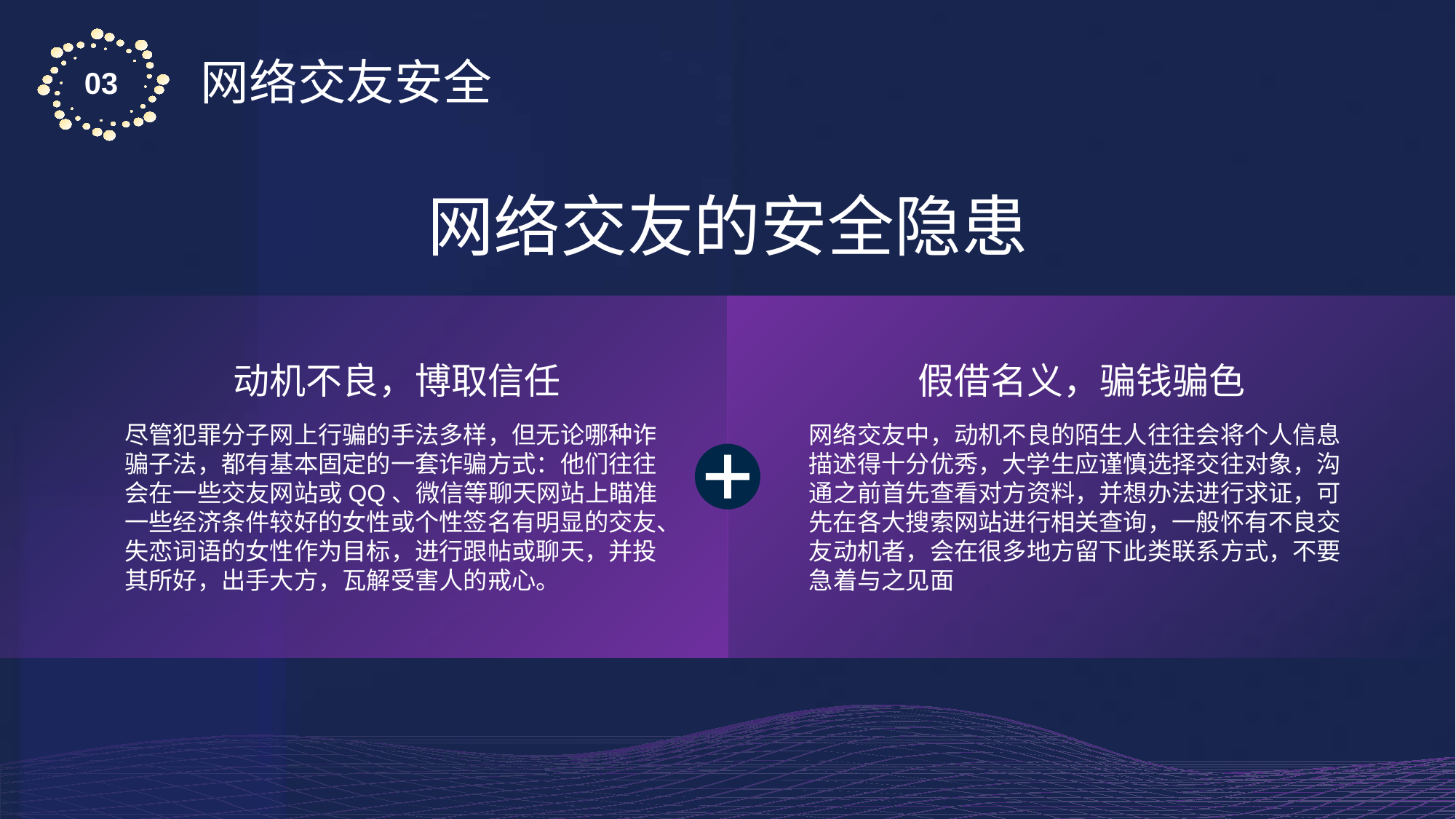

网络交友的安全隐患

动机不良，博取信任
尽管犯罪分子网上行骗的手法多样，但无论哪种诈骗子法，都有基本固定的一套诈骗方式：他们往往会在一些交友网站或QQ、微信等聊天网站上瞄准一些经济条件较好的女性或个性签名有明显的交友、失恋词语的女性作为目标，进行跟帖或聊天，并投其所好，出手大方，瓦解受害人的戒心。
假借名义，骗钱骗色
网络交友中，动机不良的陌生人往往会将个人信息描述得十分优秀，大学生应谨慎选择交往对象，沟通之前首先查看对方资料，并想办法进行求证，可先在各大搜索网站进行相关查询，一般怀有不良交友动机者，会在很多地方留下此类联系方式，不要急着与之见面